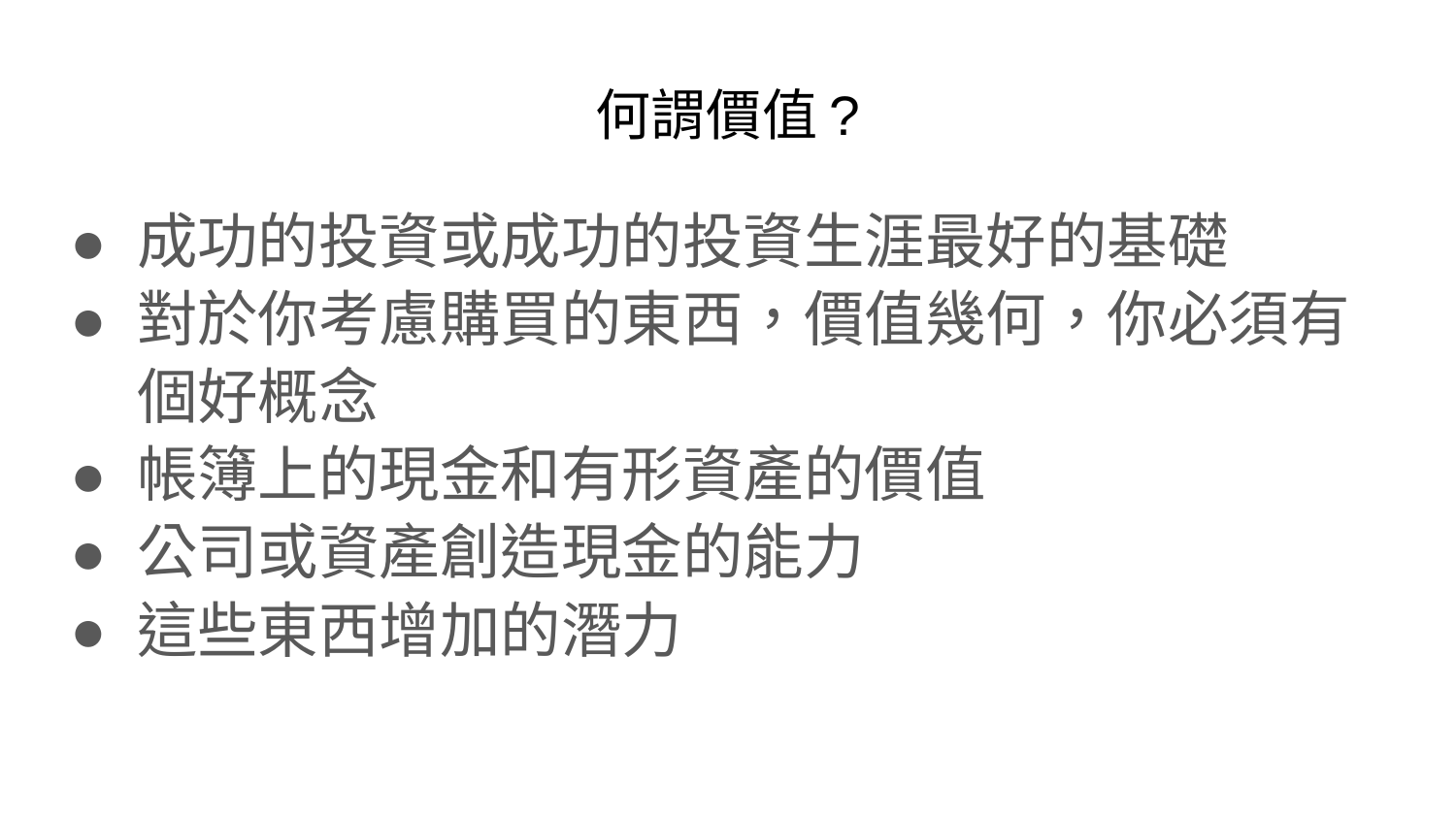

# 何謂價值?
成功的投資或成功的投資生涯最好的基礎
對於你考慮購買的東西，價值幾何，你必須有個好概念
帳簿上的現金和有形資產的價值
公司或資產創造現金的能力
這些東西增加的潛力